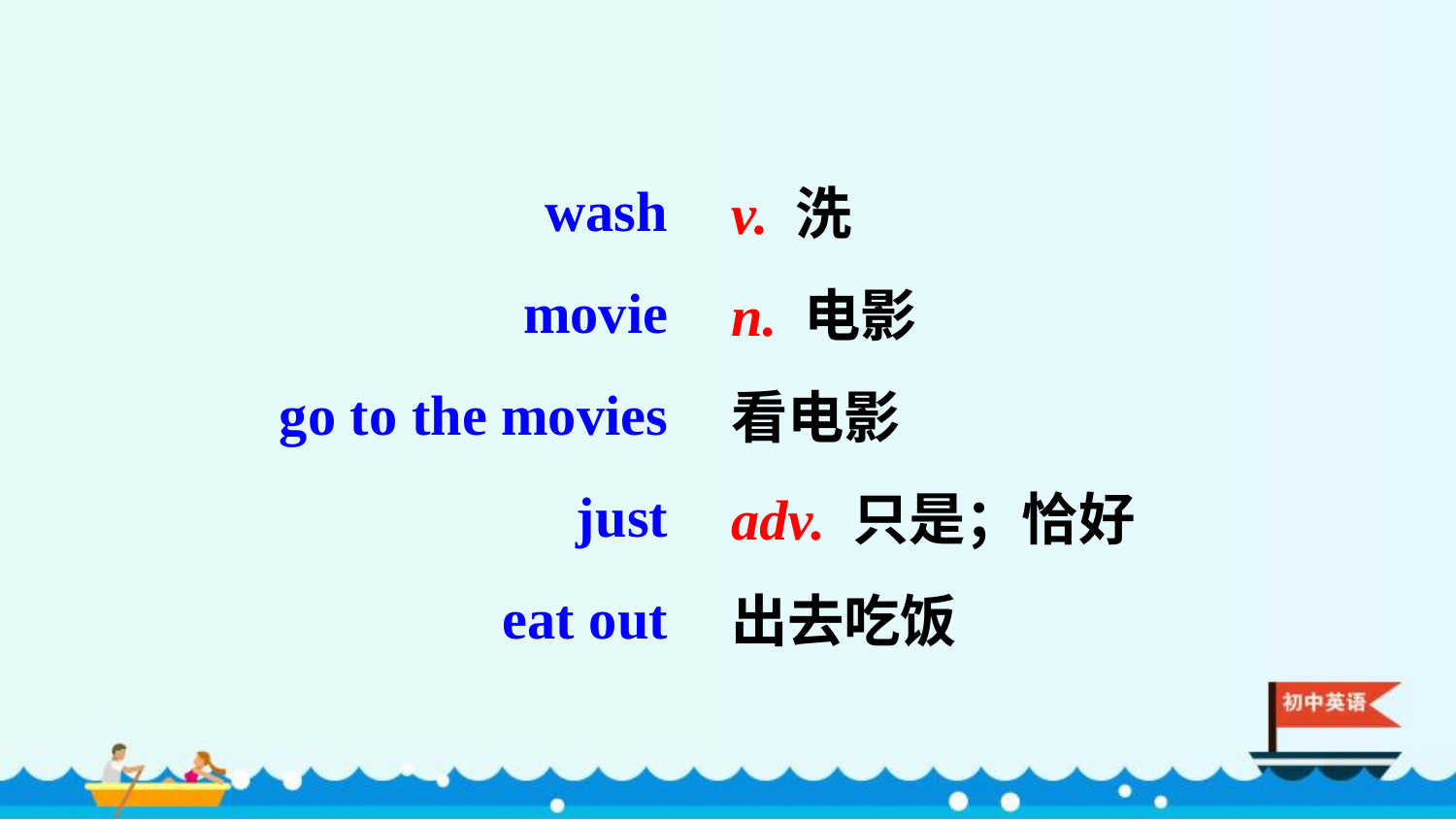

wash
movie
go to the movies
just
eat out
v. 洗
n. 电影
看电影
adv. 只是；恰好
出去吃饭